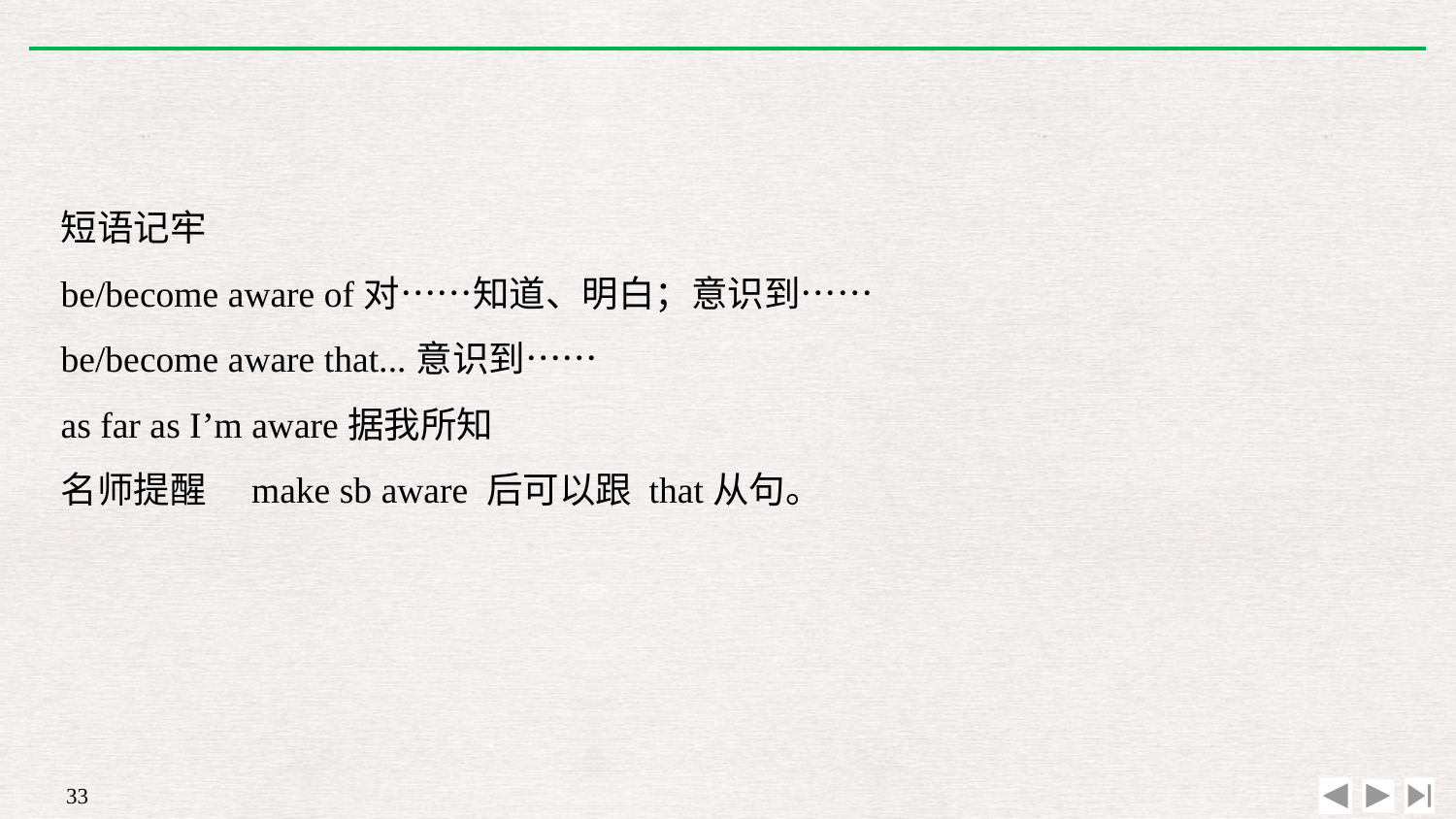

短语记牢
be/become aware of对……知道、明白；意识到……
be/become aware that...意识到……
as far as I’m aware据我所知
名师提醒　make sb aware 后可以跟 that从句。